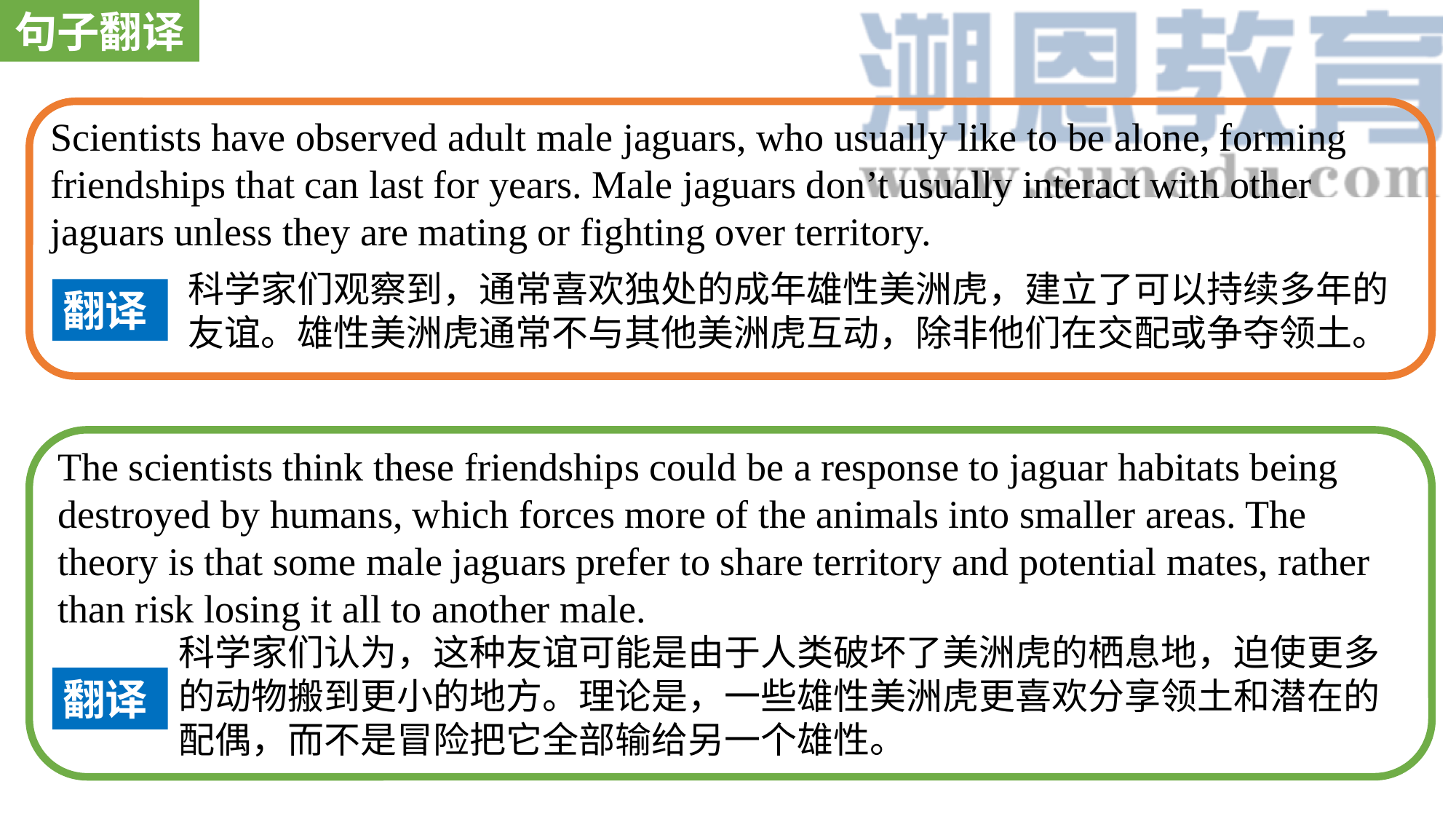

句子翻译

Scientists have observed adult male jaguars, who usually like to be alone, forming friendships that can last for years. Male jaguars don’t usually interact with other jaguars unless they are mating or fighting over territory.
科学家们观察到，通常喜欢独处的成年雄性美洲虎，建立了可以持续多年的友谊。雄性美洲虎通常不与其他美洲虎互动，除非他们在交配或争夺领土。
翻译

The scientists think these friendships could be a response to jaguar habitats being destroyed by humans, which forces more of the animals into smaller areas. The theory is that some male jaguars prefer to share territory and potential mates, rather than risk losing it all to another male.
科学家们认为，这种友谊可能是由于人类破坏了美洲虎的栖息地，迫使更多的动物搬到更小的地方。理论是，一些雄性美洲虎更喜欢分享领土和潜在的配偶，而不是冒险把它全部输给另一个雄性。
翻译